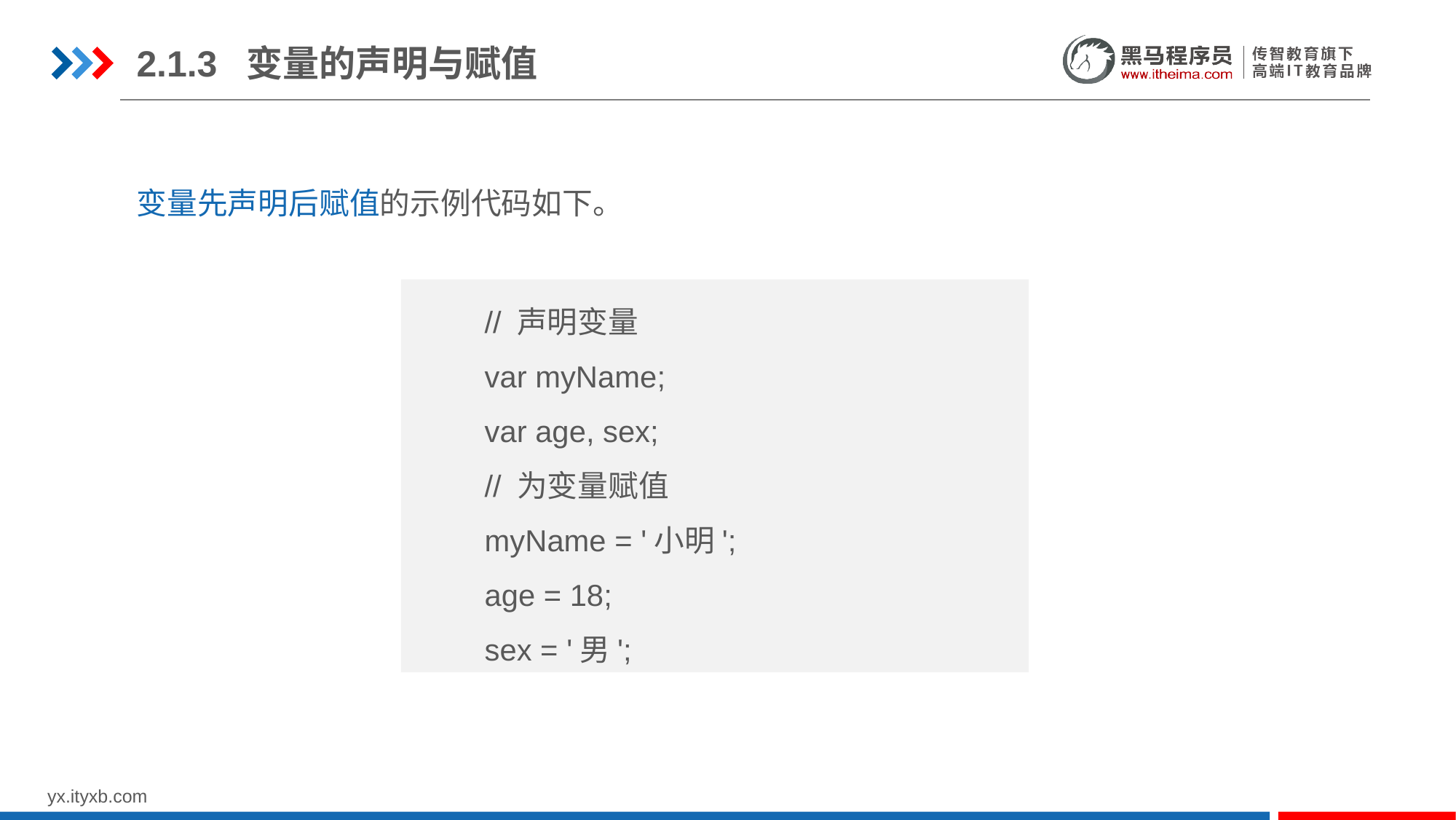

2.1.3  变量的声明与赋值
变量先声明后赋值的示例代码如下。
// 声明变量
var myName;
var age, sex;
// 为变量赋值
myName = '小明';
age = 18;
sex = '男';